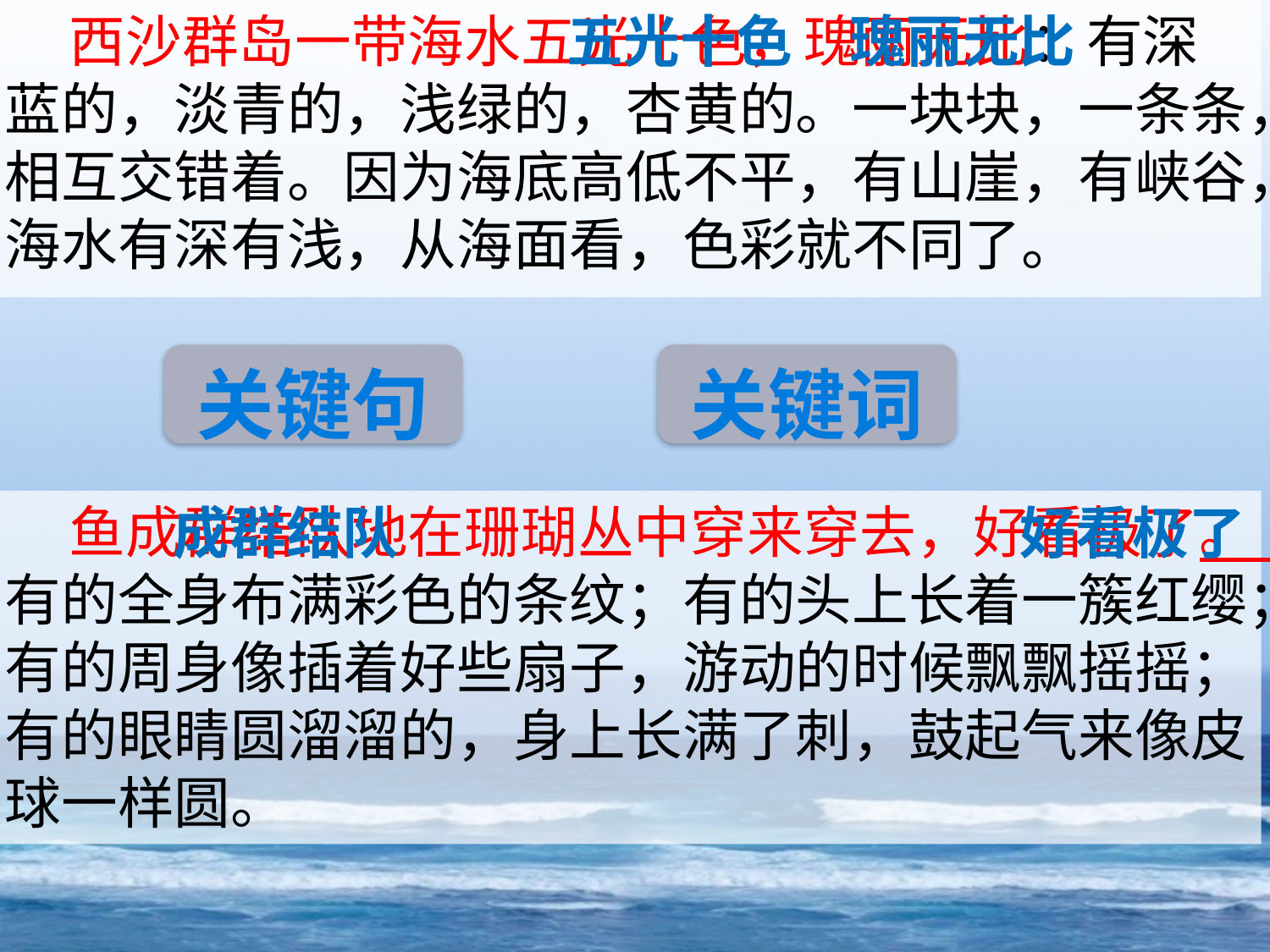

西沙群岛一带海水五光十色，瑰丽无比：有深蓝的，淡青的，浅绿的，杏黄的。一块块，一条条，相互交错着。因为海底高低不平，有山崖，有峡谷，海水有深有浅，从海面看，色彩就不同了。
五光十色
瑰丽无比
关键词
关键句
    鱼成群结队地在珊瑚丛中穿来穿去，好看极了。有的全身布满彩色的条纹；有的头上长着一簇红缨；有的周身像插着好些扇子，游动的时候飘飘摇摇；有的眼睛圆溜溜的，身上长满了刺，鼓起气来像皮球一样圆。
成群结队
好看极了